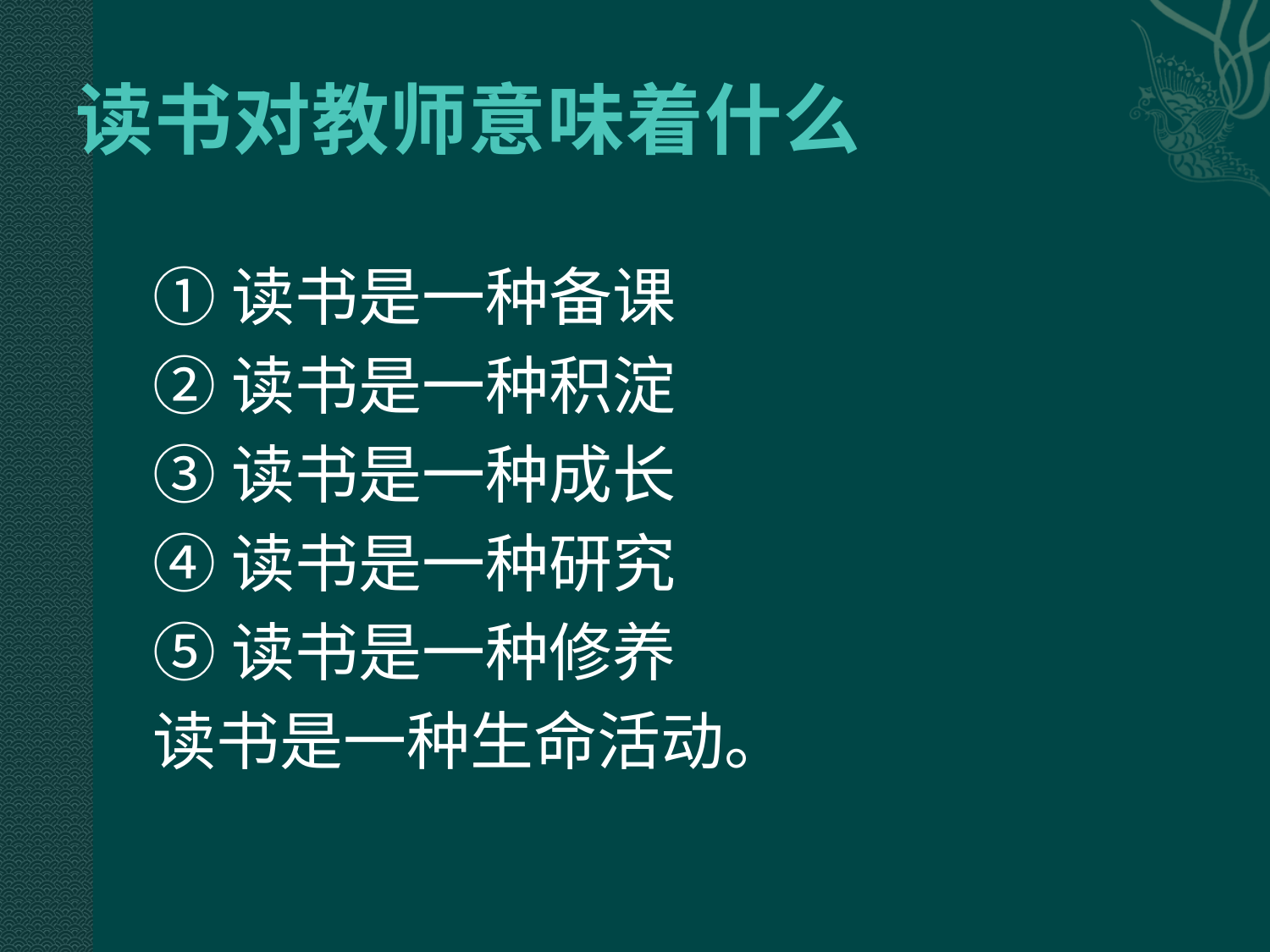

# 读书对教师意味着什么
①读书是一种备课
②读书是一种积淀
③读书是一种成长
④读书是一种研究
⑤读书是一种修养
读书是一种生命活动。